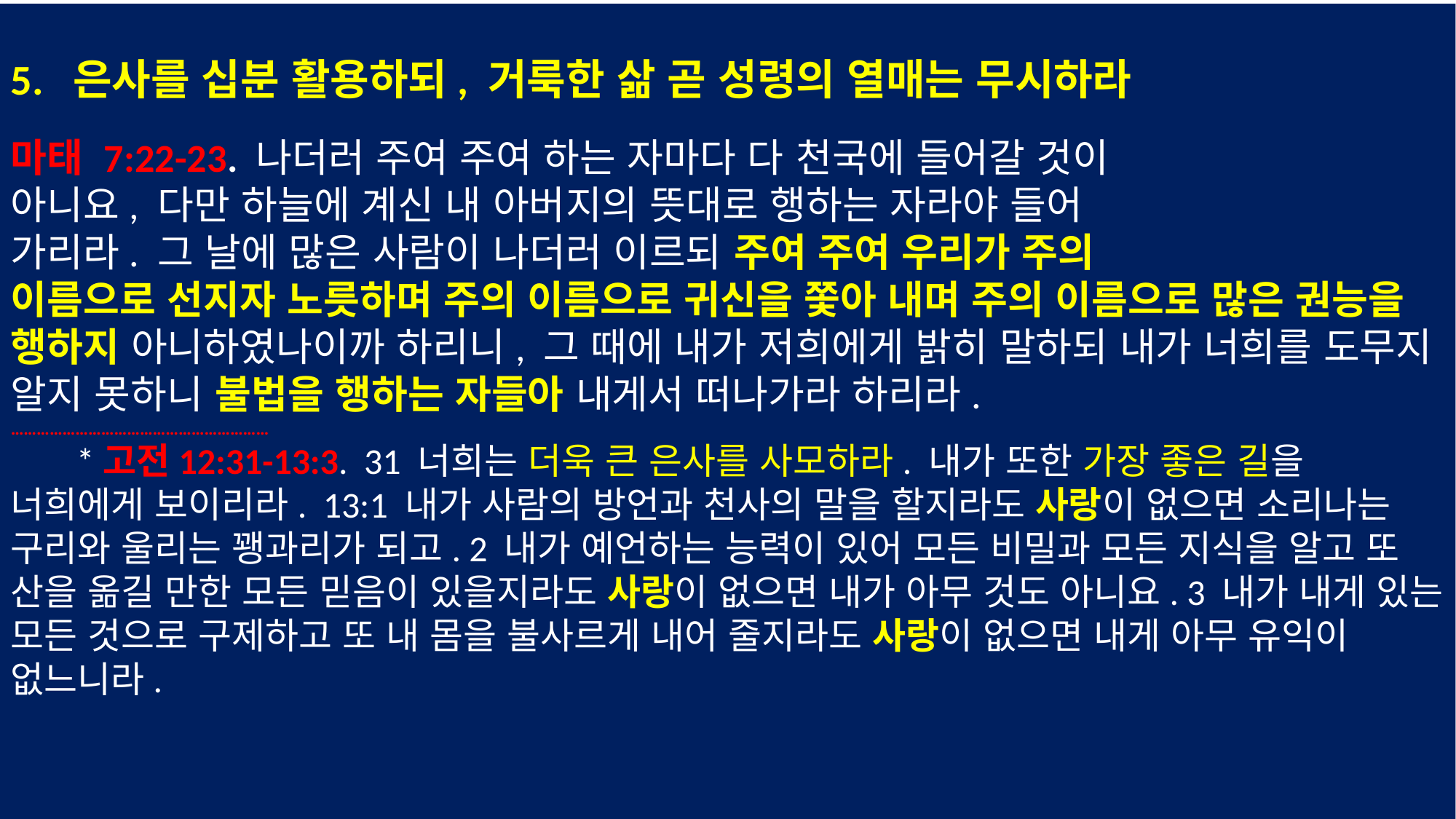

5.  은사를 십분 활용하되, 거룩한 삶 곧 성령의 열매는 무시하라

마태 7:22-23. 나더러 주여 주여 하는 자마다 다 천국에 들어갈 것이
아니요, 다만 하늘에 계신 내 아버지의 뜻대로 행하는 자라야 들어
가리라. 그 날에 많은 사람이 나더러 이르되 주여 주여 우리가 주의
이름으로 선지자 노릇하며 주의 이름으로 귀신을 쫓아 내며 주의 이름으로 많은 권능을 행하지 아니하였나이까 하리니, 그 때에 내가 저희에게 밝히 말하되 내가 너희를 도무지 알지 못하니 불법을 행하는 자들아 내게서 떠나가라 하리라.
……………………………………………………
        *고전12:31-13:3.  31 너희는 더욱 큰 은사를 사모하라. 내가 또한 가장 좋은 길을 너희에게 보이리라.  13:1 내가 사람의 방언과 천사의 말을 할지라도 사랑이 없으면 소리나는 구리와 울리는 꽹과리가 되고. 2 내가 예언하는 능력이 있어 모든 비밀과 모든 지식을 알고 또 산을 옮길 만한 모든 믿음이 있을지라도 사랑이 없으면 내가 아무 것도 아니요. 3 내가 내게 있는 모든 것으로 구제하고 또 내 몸을 불사르게 내어 줄지라도 사랑이 없으면 내게 아무 유익이 없느니라.